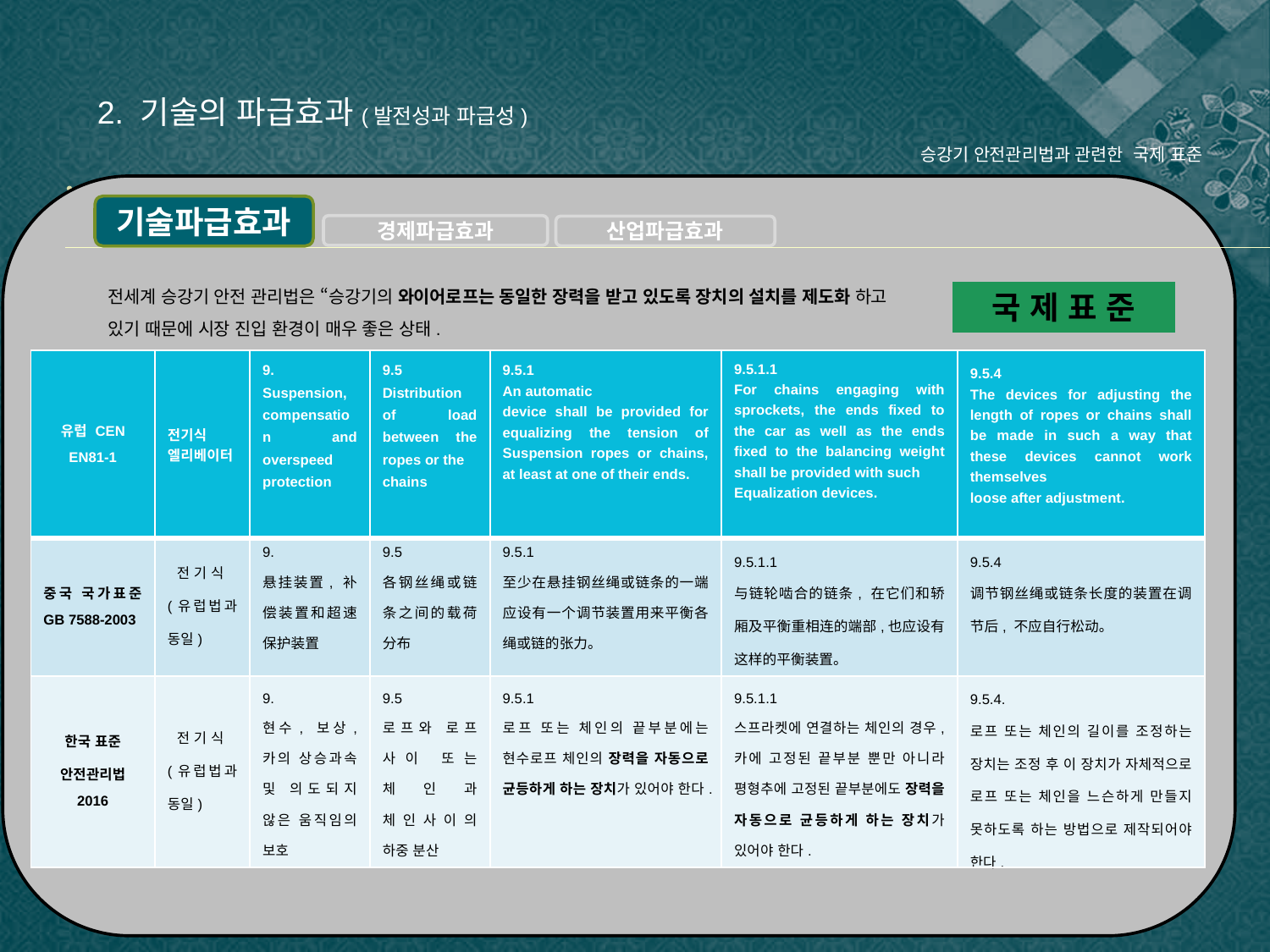

2. 기술의 파급효과(발전성과 파급성)
승강기 안전관리법과 관련한  국제 표준

기술파급효과
경제파급효과
산업파급효과
전세계 승강기 안전 관리법은 “승강기의 와이어로프는 동일한 장력을 받고 있도록 장치의 설치를 제도화 하고 있기 때문에 시장 진입 환경이 매우 좋은 상태.
국 제 표 준
| 유럽 CEN EN81-1 | 전기식 엘리베이터 | 9. Suspension, compensation and overspeed protection | 9.5 Distribution of load between the ropes or the chains | 9.5.1 An automatic device shall be provided for equalizing the tension of Suspension ropes or chains, at least at one of their ends. | 9.5.1.1 For chains engaging with sprockets, the ends fixed to the car as well as the ends fixed to the balancing weight shall be provided with such Equalization devices. | 9.5.4 The devices for adjusting the length of ropes or chains shall be made in such a way that these devices cannot work themselves loose after adjustment. |
| --- | --- | --- | --- | --- | --- | --- |
| 중국 국가표준 GB 7588-2003 | 전 기 식 (유럽법과 동일) | 9. 悬挂装置, 补偿装置和超速保护装置 | 9.5 各钢丝绳或链条之间的载荷分布 | 9.5.1 至少在悬挂钢丝绳或链条的一端应设有一个调节装置用来平衡各绳或链的张力。 | 9.5.1.1 与链轮啮合的链条, 在它们和轿厢及平衡重相连的端部,也应设有这样的平衡装置。 | 9.5.4 调节钢丝绳或链条长度的装置在调节后, 不应自行松动。 |
| 한국 표준 안전관리법 2016 | 전 기 식 (유럽법과 동일) | 9. 현수, 보상, 카의 상승과속 및 의도되지 않은 움직임의 보호 | 9.5 로프와 로프 사이 또는 체인과 체인사이의 하중 분산 | 9.5.1 로프 또는 체인의 끝부분에는 현수로프 체인의 장력을 자동으로 균등하게 하는 장치가 있어야 한다. | 9.5.1.1 스프라켓에 연결하는 체인의 경우, 카에 고정된 끝부분 뿐만 아니라 평형추에 고정된 끝부분에도 장력을 자동으로 균등하게 하는 장치가 있어야 한다. | 9.5.4. 로프 또는 체인의 길이를 조정하는 장치는 조정 후 이 장치가 자체적으로 로프 또는 체인을 느슨하게 만들지 못하도록 하는 방법으로 제작되어야 한다. |

개발 배경
기술 적용성
주요핵심기술
기술 신뢰성